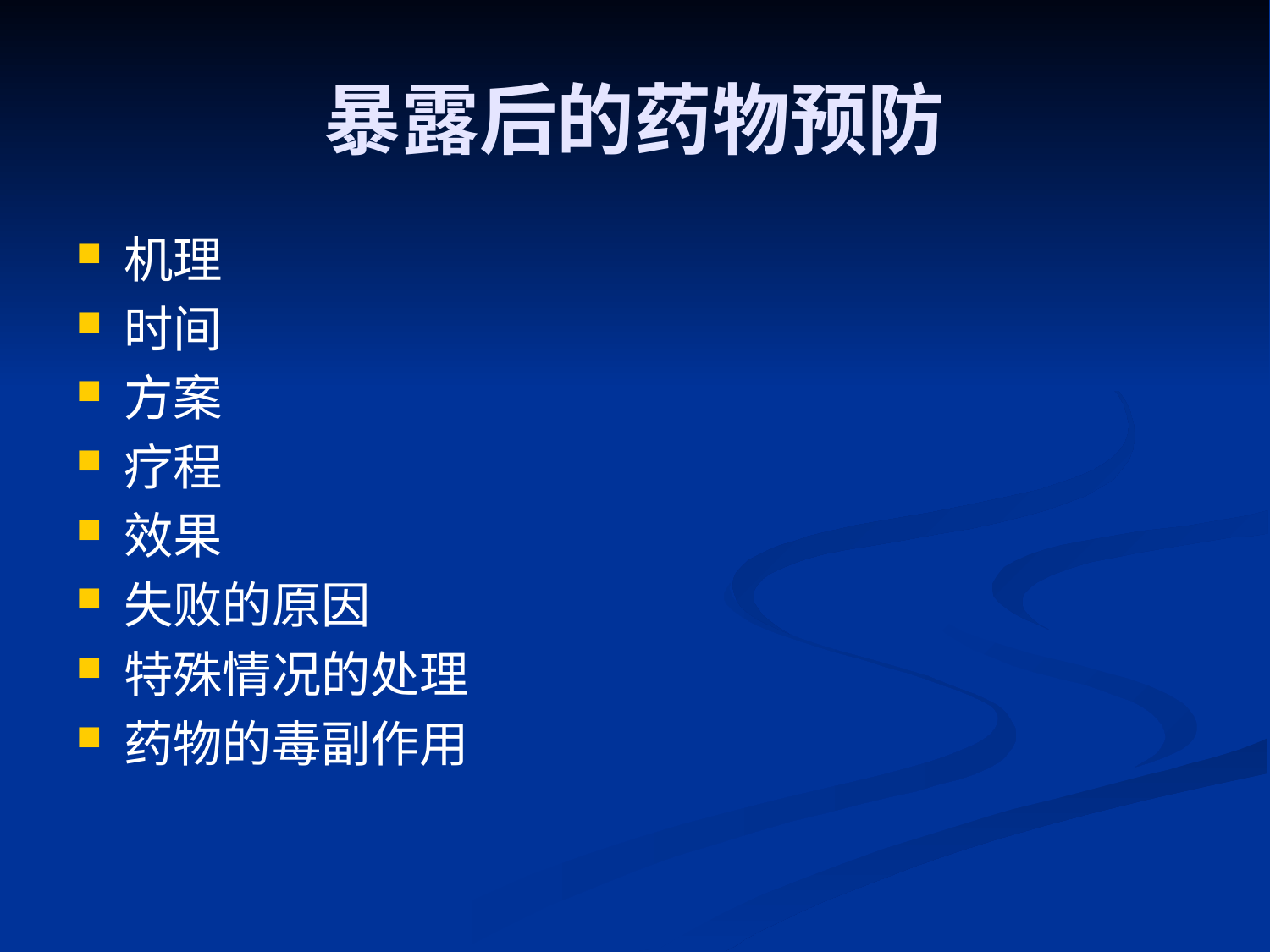

# 暴露后的药物预防
机理
时间
方案
疗程
效果
失败的原因
特殊情况的处理
药物的毒副作用